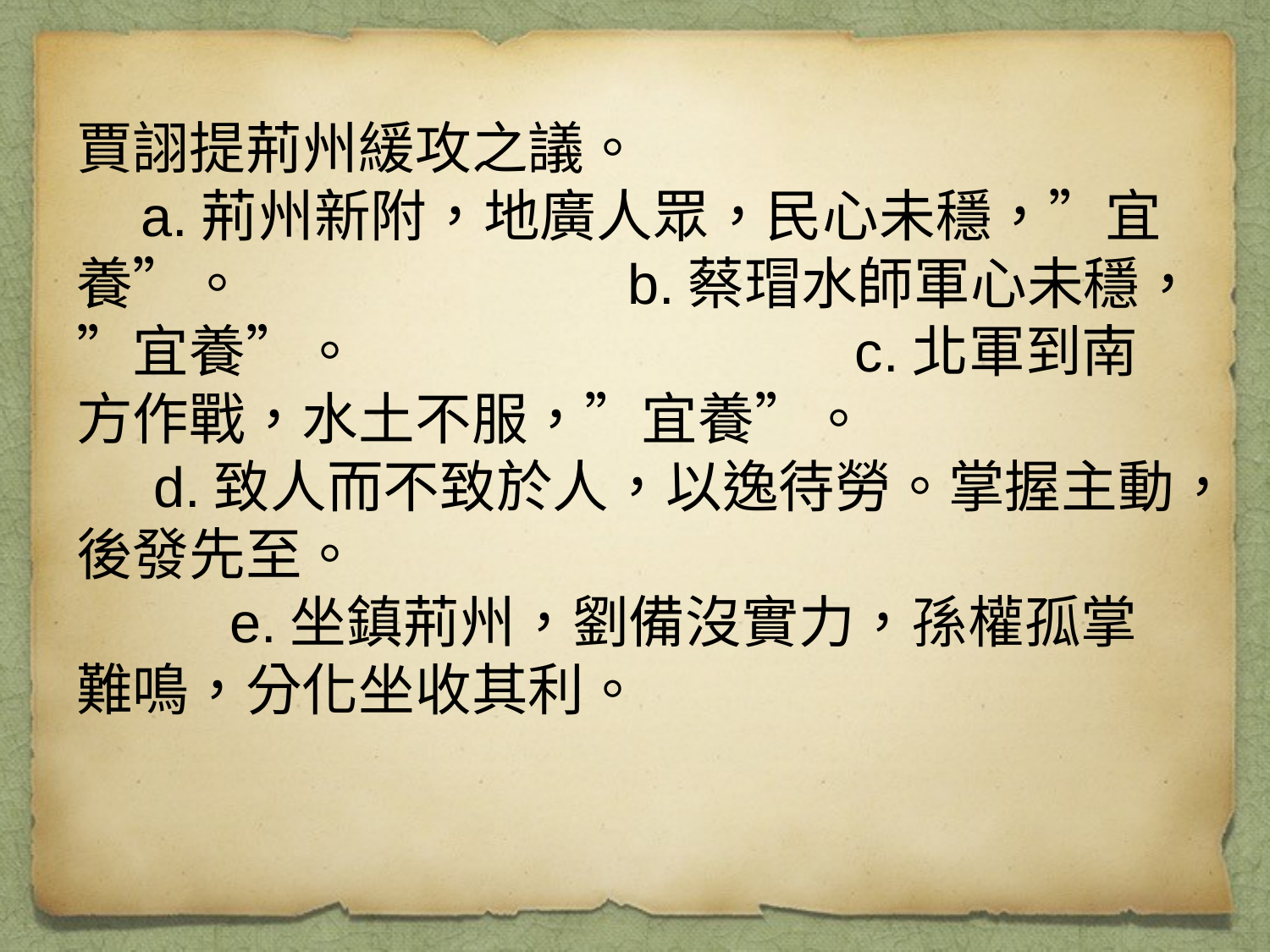

#
賈詡提荊州緩攻之議。                                                a.荊州新附，地廣人眾，民心未穩，”宜養”。                             b.蔡瑁水師軍心未穩，”宜養”。                                      c.北軍到南方作戰，水土不服，”宜養”。                               d.致人而不致於人，以逸待勞。掌握主動，後發先至。                                                                             e.坐鎮荊州，劉備沒實力，孫權孤掌難鳴，分化坐收其利。